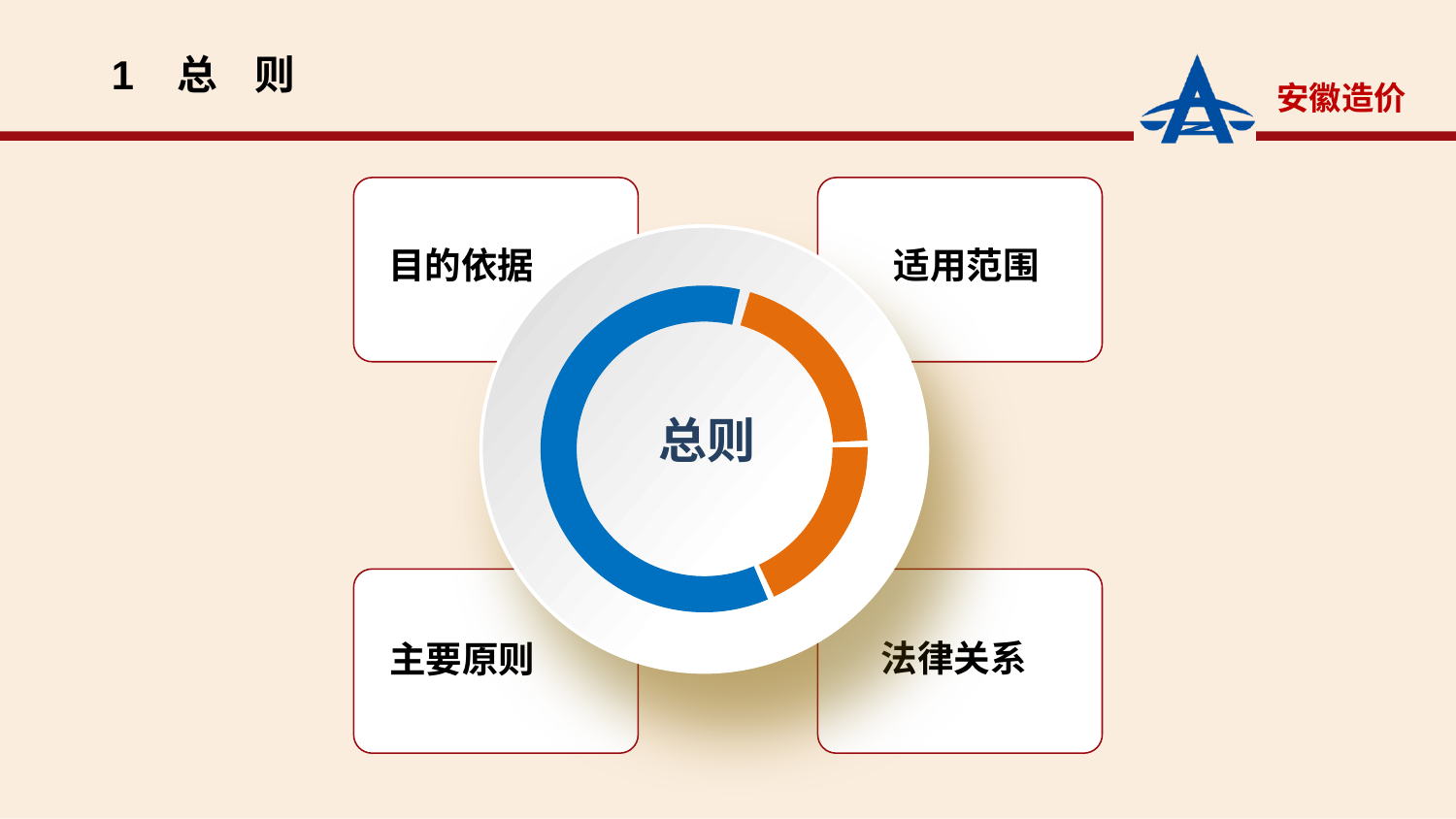

1   总    则

目的依据
适用范围
主要原则
法律关系

总则